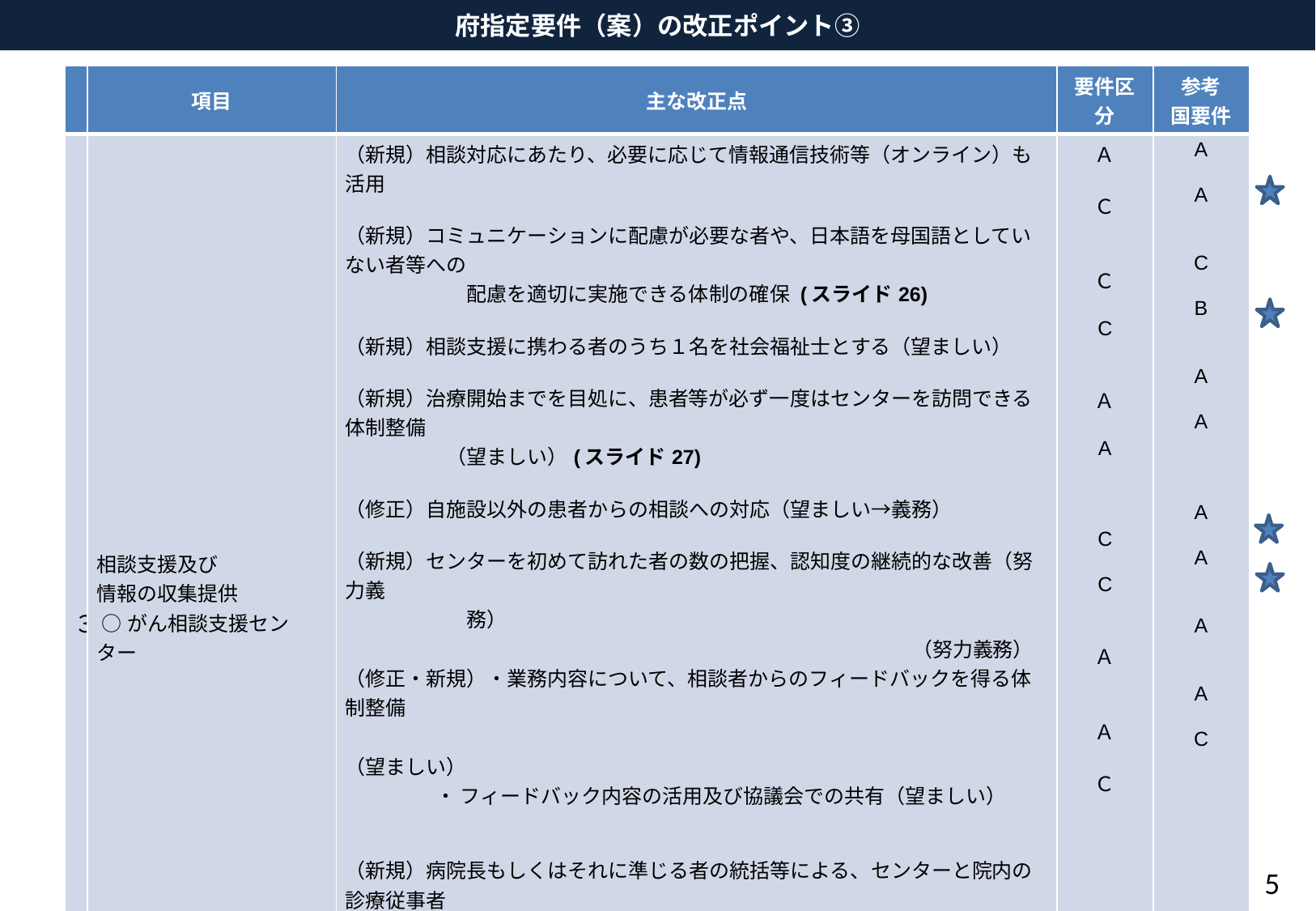

府指定要件（案）の改正ポイント③
|  | 項目 | 主な改正点 | 要件区分 | 参考 国要件 |
| --- | --- | --- | --- | --- |
| ３ | 相談支援及び 情報の収集提供 ○がん相談支援センター | （新規）相談対応にあたり、必要に応じて情報通信技術等（オンライン）も活用 （新規）コミュニケーションに配慮が必要な者や、日本語を母国語としていない者等への　 　　　　　　配慮を適切に実施できる体制の確保 (スライド26) （新規）相談支援に携わる者のうち１名を社会福祉士とする（望ましい） （新規）治療開始までを目処に、患者等が必ず一度はセンターを訪問できる体制整備 　　　　　（望ましい）(スライド27) （修正）自施設以外の患者からの相談への対応（望ましい→義務） （新規）センターを初めて訪れた者の数の把握、認知度の継続的な改善（努力義 　　　　　　務） （努力義務） （修正・新規）・業務内容について、相談者からのフィードバックを得る体制整備 　　　　　　　　　　　　　　　　　　　　　　　　　　　　　　（望ましい） ・ フィードバック内容の活用及び協議会での共有（望ましい） （新規）病院長もしくはそれに準じる者の統括等による、センターと院内の診療従事者 　　　　　　が協働する体制の整備（義務） （新規）患者サロン等の場を設ける際には、ピア・サポーターの活用もしくは十分な経験 　　　　　　を持つ患者団体等との連携により実施（努力義務） 　　　　　　オンライン環境でも開催（望ましい） | Ａ Ｃ Ｃ C Ａ A C C Ａ Ａ Ｃ | A A C B A A A A A A C |

5